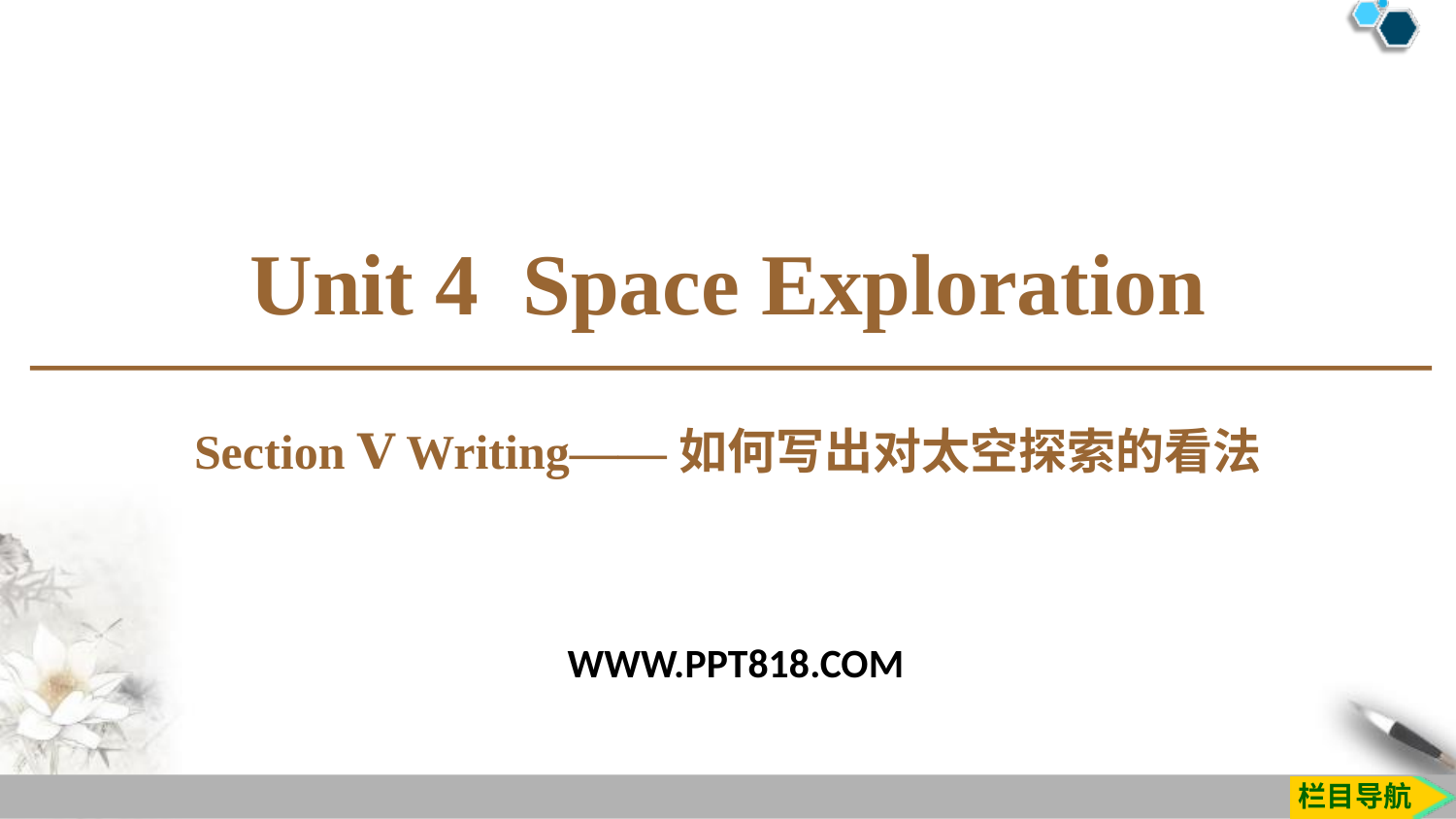

Unit 4  Space Exploration

Section Ⅴ Writing——如何写出对太空探索的看法
WWW.PPT818.COM